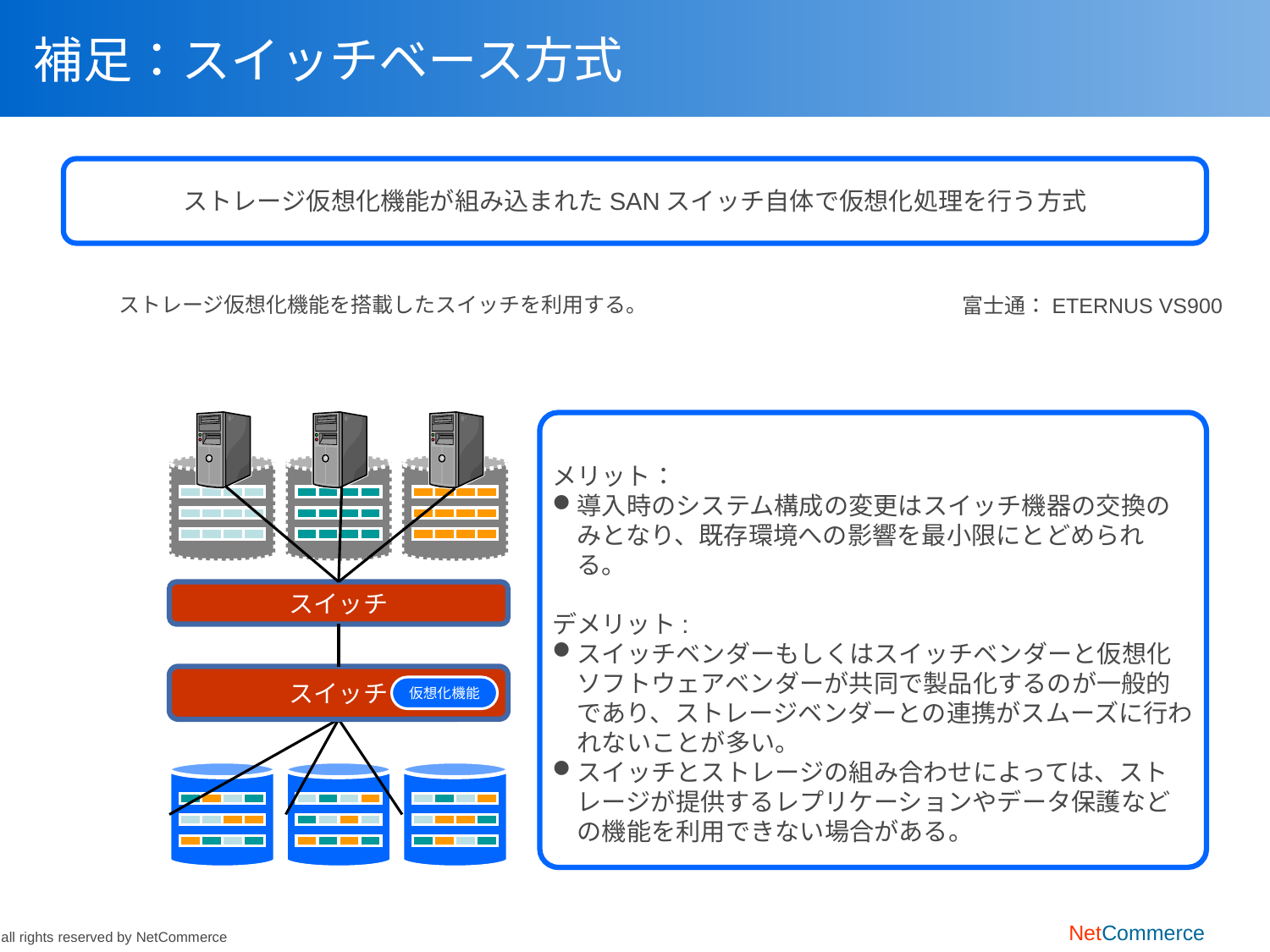

# 補足：スイッチベース方式

ストレージ仮想化機能が組み込まれたSANスイッチ自体で仮想化処理を行う方式
ストレージ仮想化機能を搭載したスイッチを利用する。
富士通：ETERNUS VS900

メリット：
導入時のシステム構成の変更はスイッチ機器の交換のみとなり、既存環境への影響を最小限にとどめられる。

デメリット:
スイッチベンダーもしくはスイッチベンダーと仮想化ソフトウェアベンダーが共同で製品化するのが一般的であり、ストレージベンダーとの連携がスムーズに行われないことが多い。
スイッチとストレージの組み合わせによっては、ストレージが提供するレプリケーションやデータ保護などの機能を利用できない場合がある。

スイッチ
スイッチ
仮想化機能